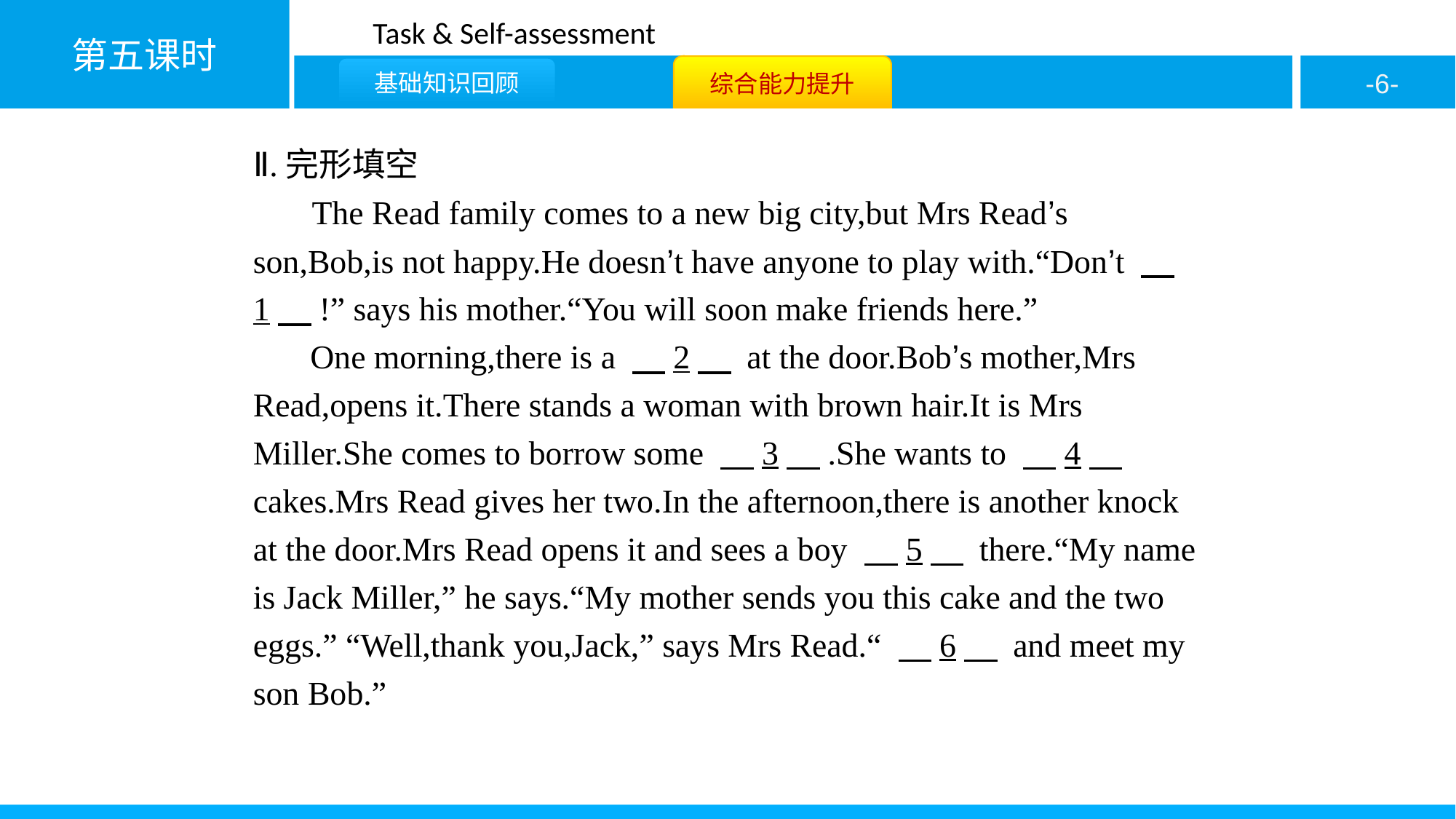

Ⅱ.完形填空
       The Read family comes to a new big city,but Mrs Read’s son,Bob,is not happy.He doesn’t have anyone to play with.“Don’t 　1　!” says his mother.“You will soon make friends here.”
   One morning,there is a 　2　 at the door.Bob’s mother,Mrs Read,opens it.There stands a woman with brown hair.It is Mrs Miller.She comes to borrow some 　3　.She wants to 　4　 cakes.Mrs Read gives her two.In the afternoon,there is another knock at the door.Mrs Read opens it and sees a boy 　5　 there.“My name is Jack Miller,” he says.“My mother sends you this cake and the two eggs.” “Well,thank you,Jack,” says Mrs Read.“ 　6　 and meet my son Bob.”